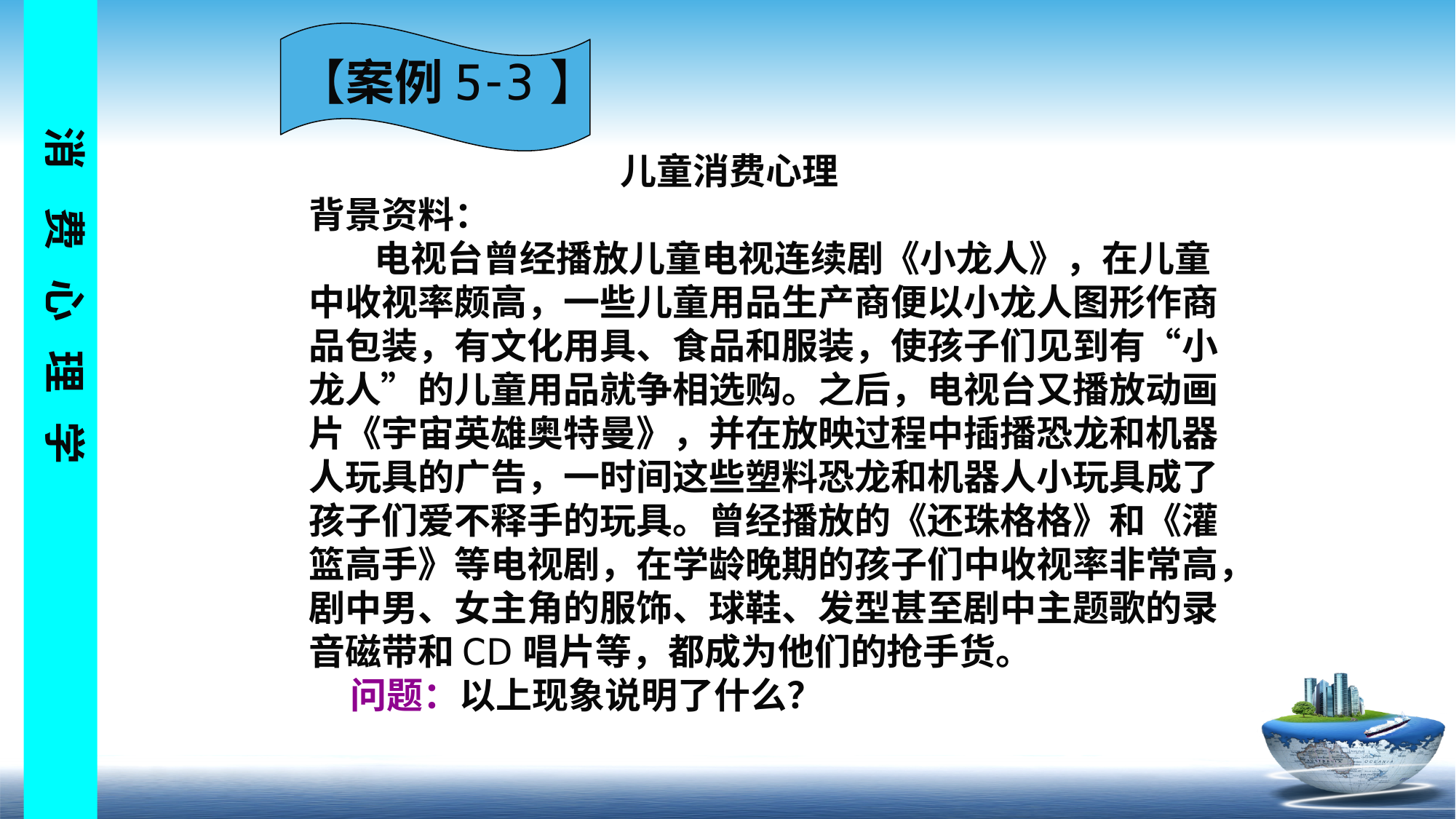

【案例5-3】
                                     儿童消费心理
背景资料：
       电视台曾经播放儿童电视连续剧《小龙人》，在儿童中收视率颇高，一些儿童用品生产商便以小龙人图形作商品包装，有文化用具、食品和服装，使孩子们见到有“小龙人”的儿童用品就争相选购。之后，电视台又播放动画片《宇宙英雄奥特曼》，并在放映过程中插播恐龙和机器人玩具的广告，一时间这些塑料恐龙和机器人小玩具成了孩子们爱不释手的玩具。曾经播放的《还珠格格》和《灌篮高手》等电视剧，在学龄晚期的孩子们中收视率非常高，剧中男、女主角的服饰、球鞋、发型甚至剧中主题歌的录音磁带和CD唱片等，都成为他们的抢手货。
    问题：以上现象说明了什么？